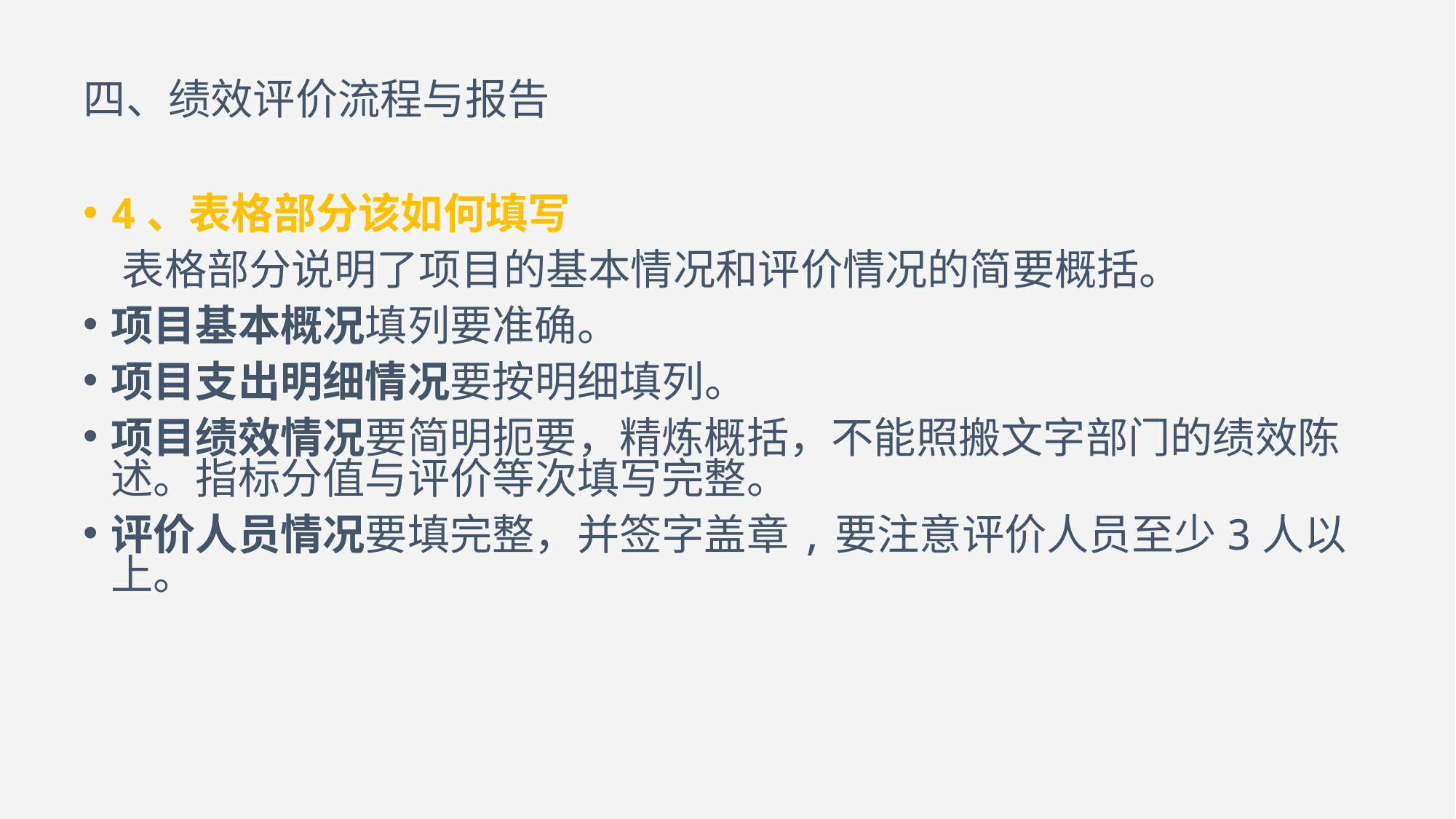

# 四、绩效评价流程与报告
4、表格部分该如何填写
   表格部分说明了项目的基本情况和评价情况的简要概括。
项目基本概况填列要准确。
项目支出明细情况要按明细填列。
项目绩效情况要简明扼要，精炼概括，不能照搬文字部门的绩效陈述。指标分值与评价等次填写完整。
评价人员情况要填完整，并签字盖章,要注意评价人员至少3人以上。